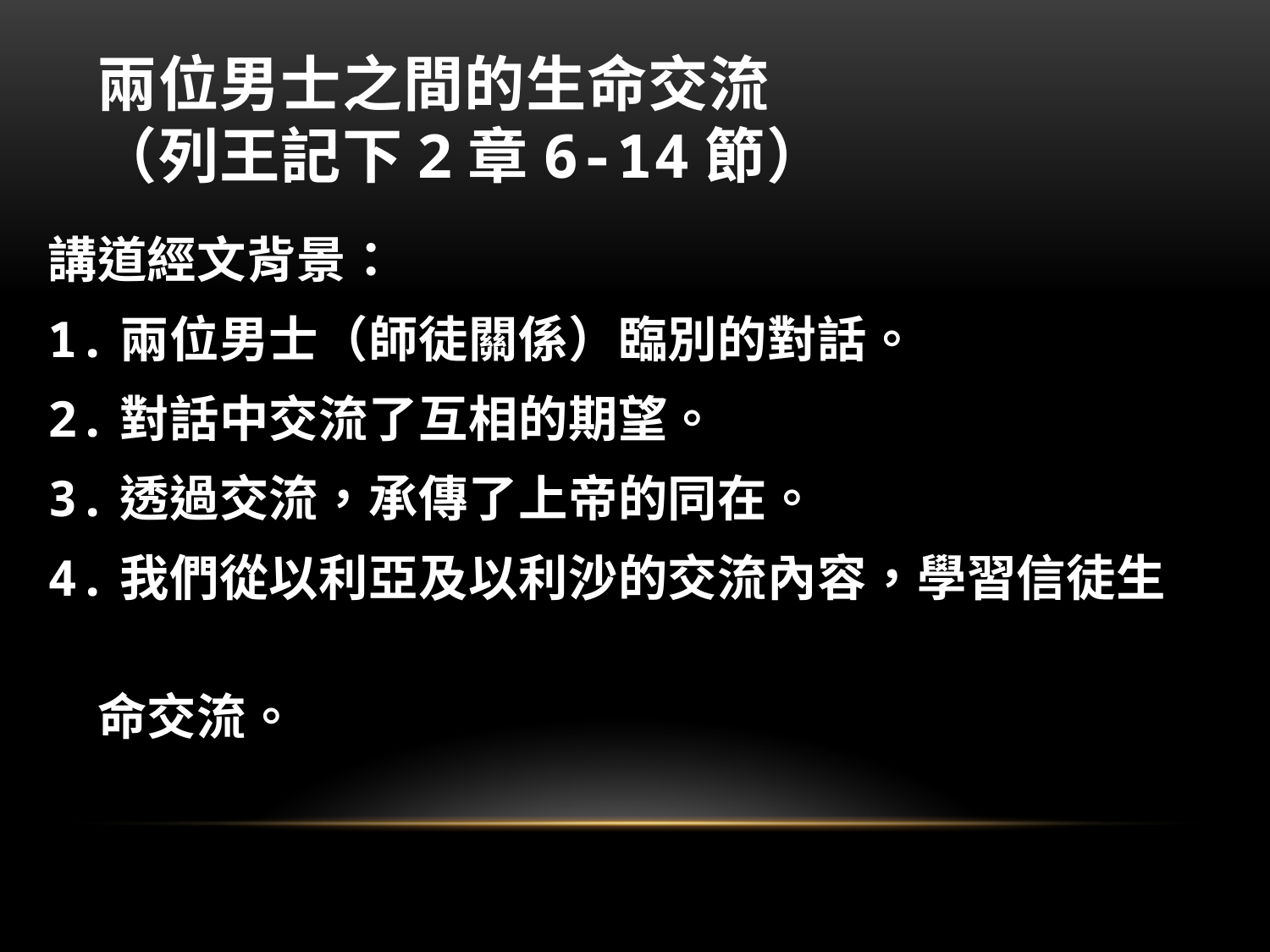

# 兩位男士之間的生命交流 （列王記下2章6-14節）
講道經文背景：
1.兩位男士（師徒關係）臨別的對話。
2.對話中交流了互相的期望。
3.透過交流，承傳了上帝的同在。
4.我們從以利亞及以利沙的交流內容，學習信徒生
　命交流。